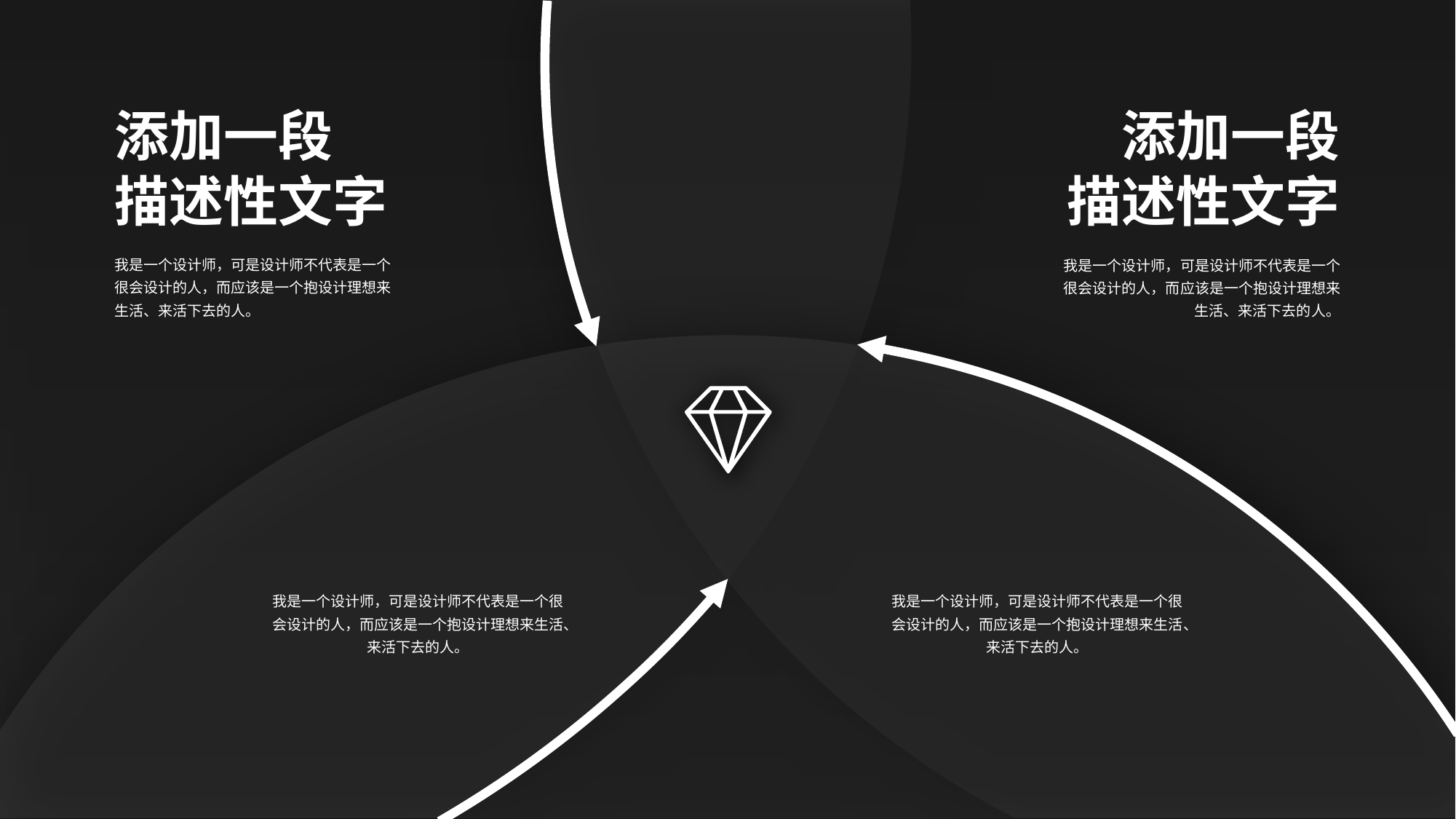

添加一段
描述性文字
添加一段
描述性文字
我是一个设计师，可是设计师不代表是一个很会设计的人，而应该是一个抱设计理想来生活、来活下去的人。
我是一个设计师，可是设计师不代表是一个很会设计的人，而应该是一个抱设计理想来生活、来活下去的人。

我是一个设计师，可是设计师不代表是一个很会设计的人，而应该是一个抱设计理想来生活、来活下去的人。
我是一个设计师，可是设计师不代表是一个很会设计的人，而应该是一个抱设计理想来生活、来活下去的人。